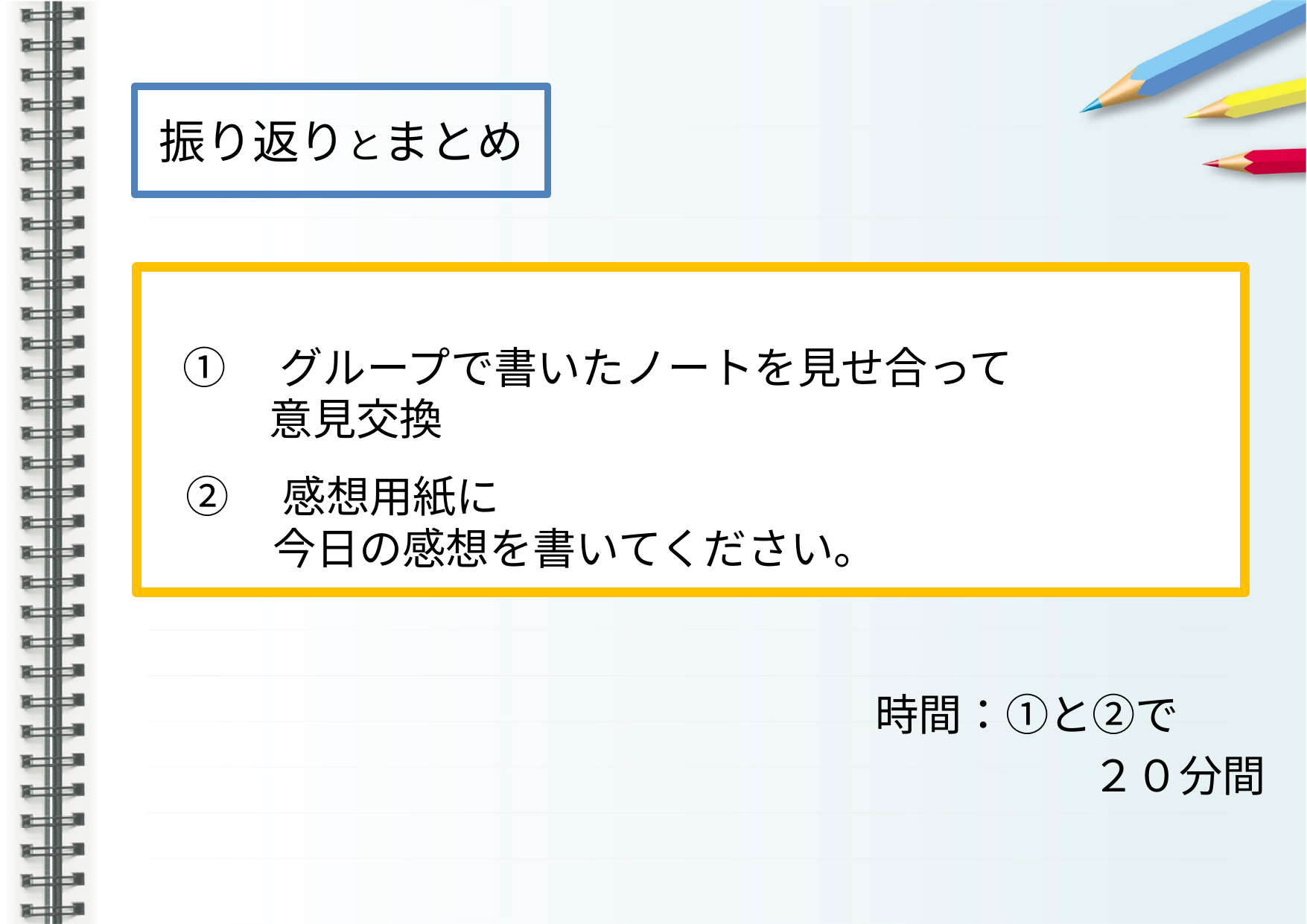

# 振り返りとまとめ

①　グループで書いたノートを見せ合って
　　意見交換
②　感想用紙に
　　今日の感想を書いてください。
時間：①と②で
　　　　　２０分間